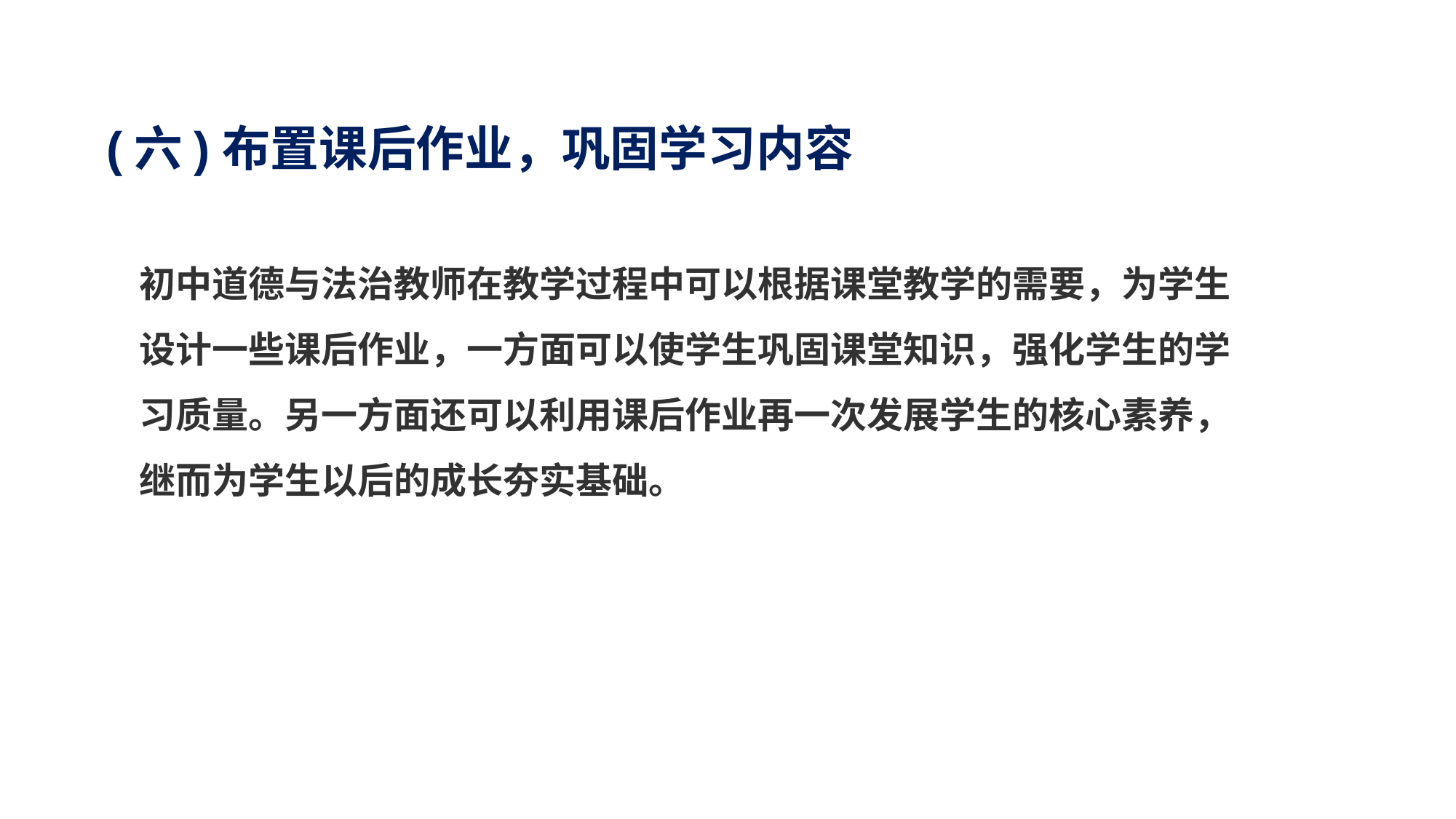

(六)布置课后作业，巩固学习内容
初中道德与法治教师在教学过程中可以根据课堂教学的需要，为学生设计一些课后作业，一方面可以使学生巩固课堂知识，强化学生的学习质量。另一方面还可以利用课后作业再一次发展学生的核心素养，继而为学生以后的成长夯实基础。